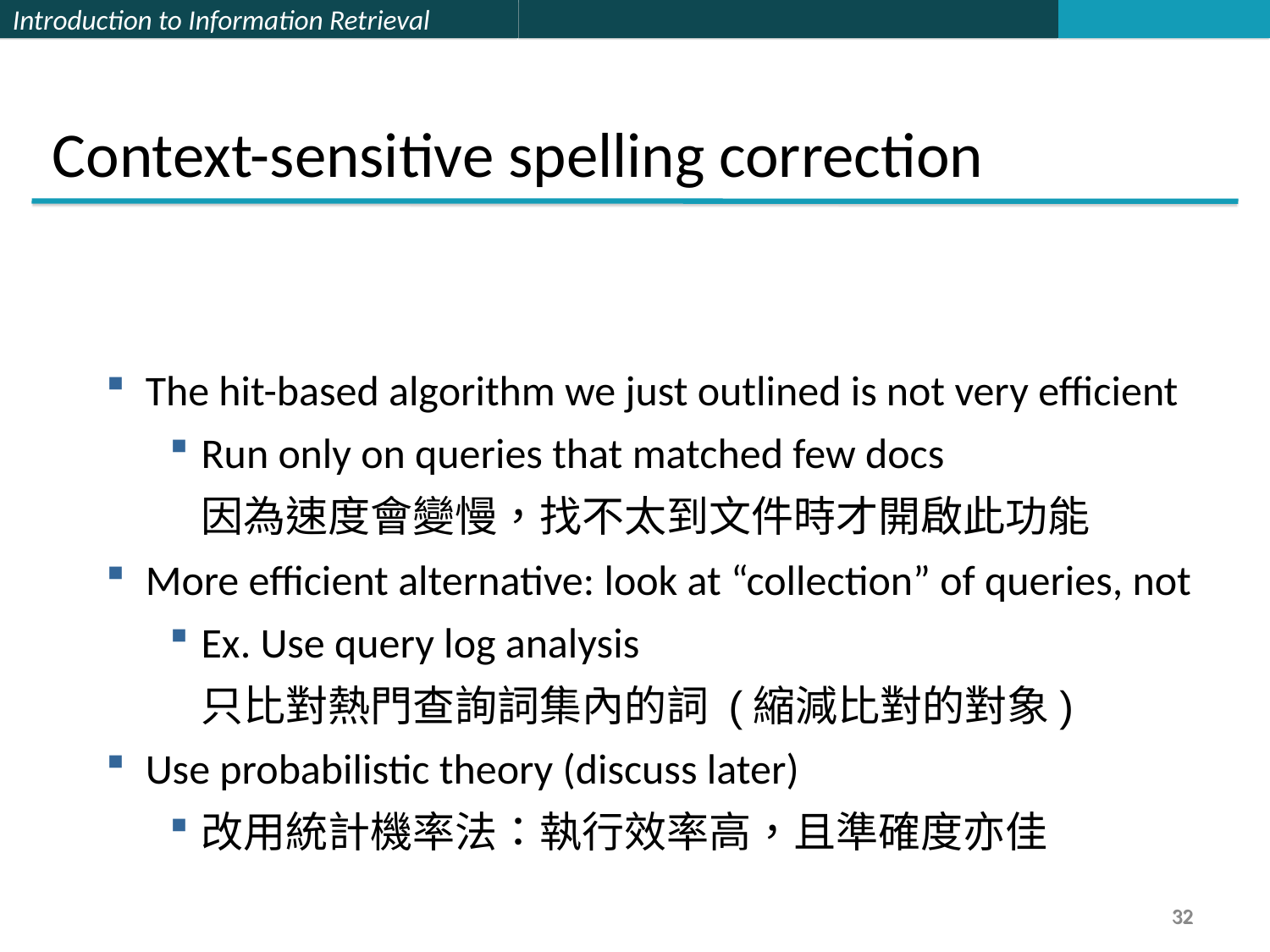

Context-sensitive spelling correction
The hit-based algorithm we just outlined is not very efficient
Run only on queries that matched few docs
	因為速度會變慢，找不太到文件時才開啟此功能
More efficient alternative: look at “collection” of queries, not
Ex. Use query log analysis
	只比對熱門查詢詞集內的詞 (縮減比對的對象)
Use probabilistic theory (discuss later)
改用統計機率法：執行效率高，且準確度亦佳

32
32